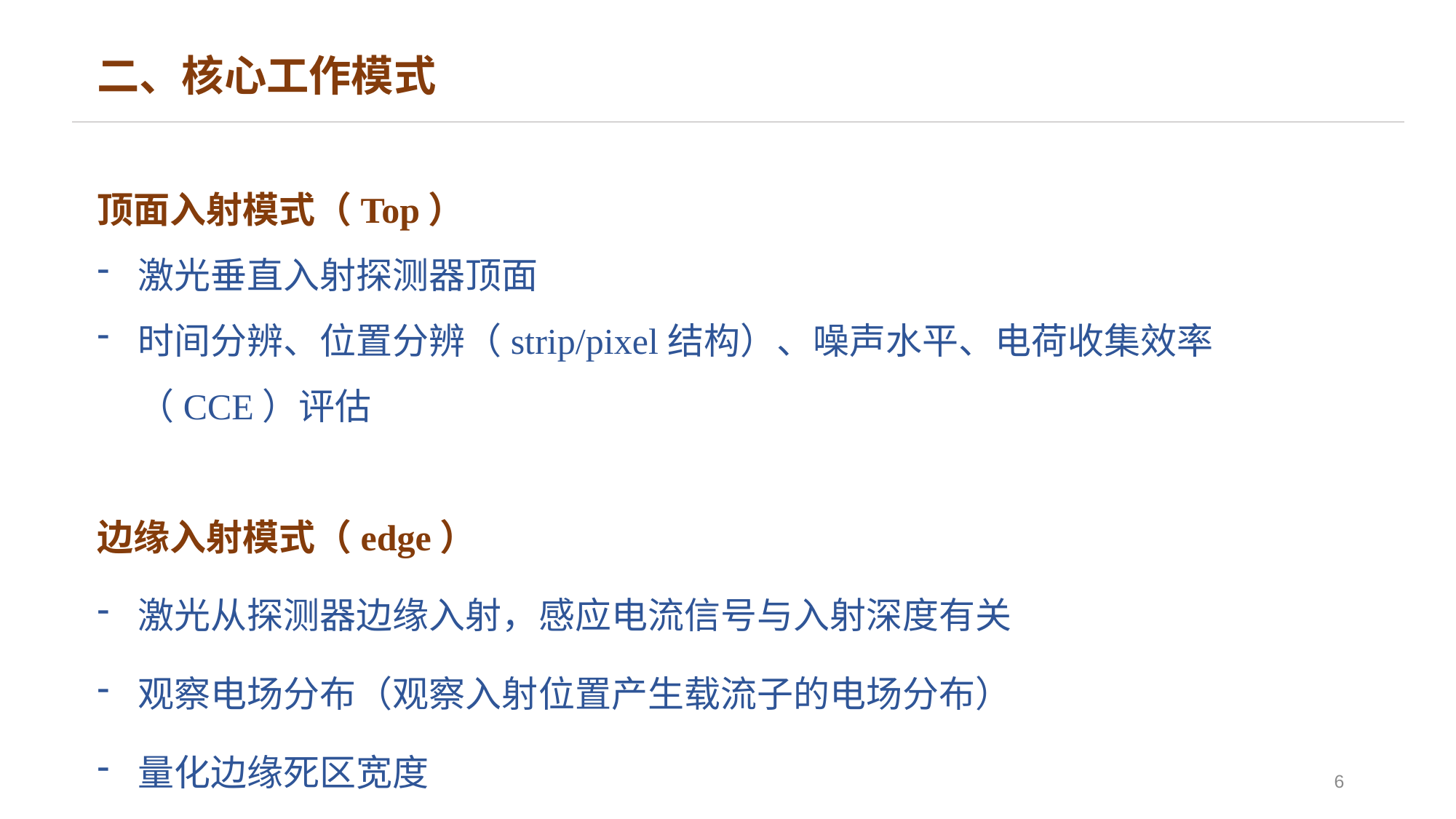

二、核心工作模式
顶面入射模式（Top）
激光垂直入射探测器顶面
时间分辨、位置分辨（strip/pixel结构）、噪声水平、电荷收集效率（CCE）评估

边缘入射模式（edge）
激光从探测器边缘入射，感应电流信号与入射深度有关
观察电场分布（观察入射位置产生载流子的电场分布）
量化边缘死区宽度
6